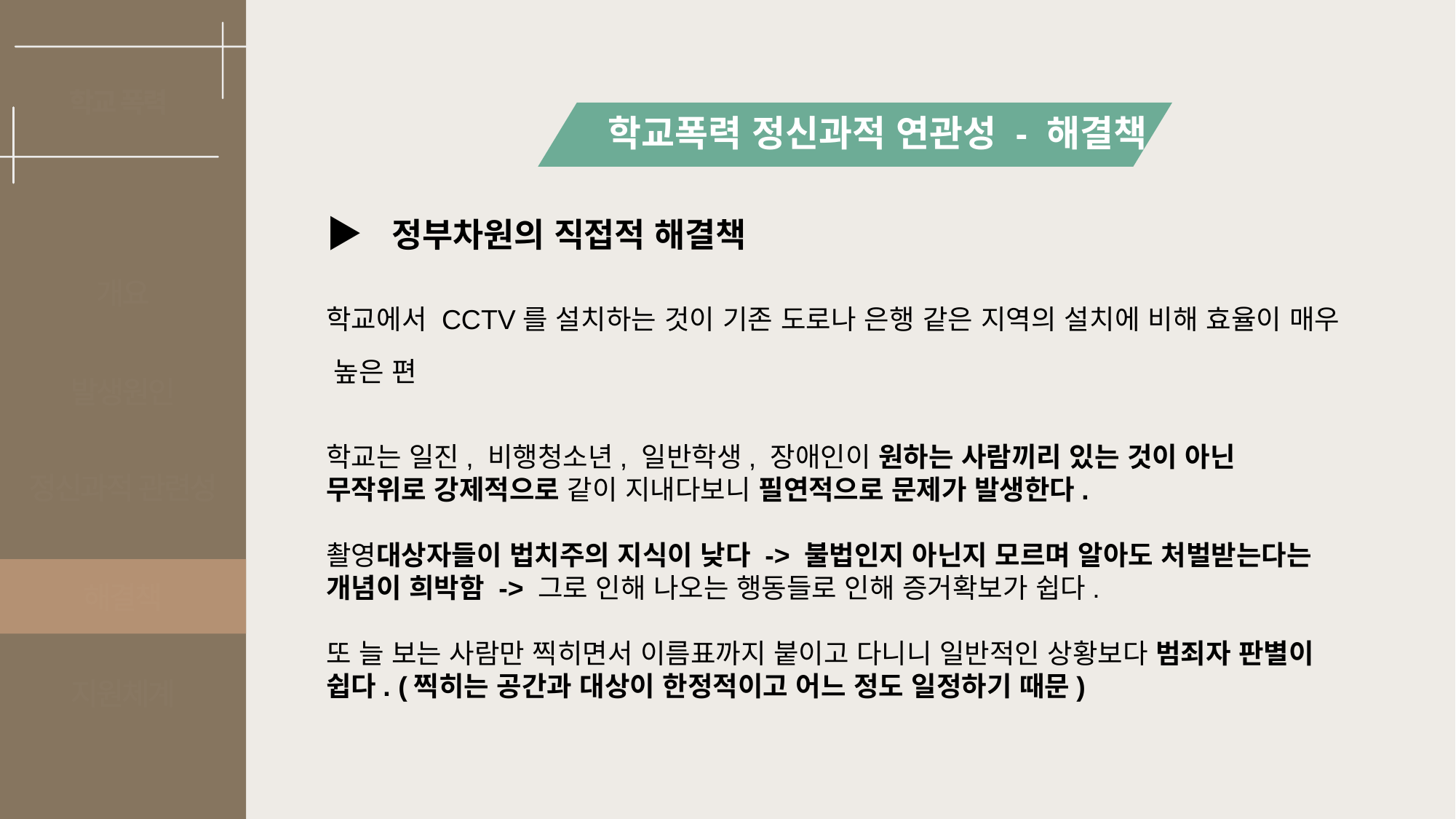

학교 폭력

학교폭력 정신과적 연관성 - 해결책
▶  정부차원의 직접적 해결책

개요
학교에서 CCTV를 설치하는 것이 기존 도로나 은행 같은 지역의 설치에 비해 효율이 매우 높은 편

학교는 일진, 비행청소년, 일반학생, 장애인이 원하는 사람끼리 있는 것이 아닌 무작위로 강제적으로 같이 지내다보니 필연적으로 문제가 발생한다.

촬영대상자들이 법치주의 지식이 낮다 -> 불법인지 아닌지 모르며 알아도 처벌받는다는 개념이 희박함 -> 그로 인해 나오는 행동들로 인해 증거확보가 쉽다.

또 늘 보는 사람만 찍히면서 이름표까지 붙이고 다니니 일반적인 상황보다 범죄자 판별이 쉽다. (찍히는 공간과 대상이 한정적이고 어느 정도 일정하기 때문)
발생원인

정신과적 관련성

해결책
지원체계